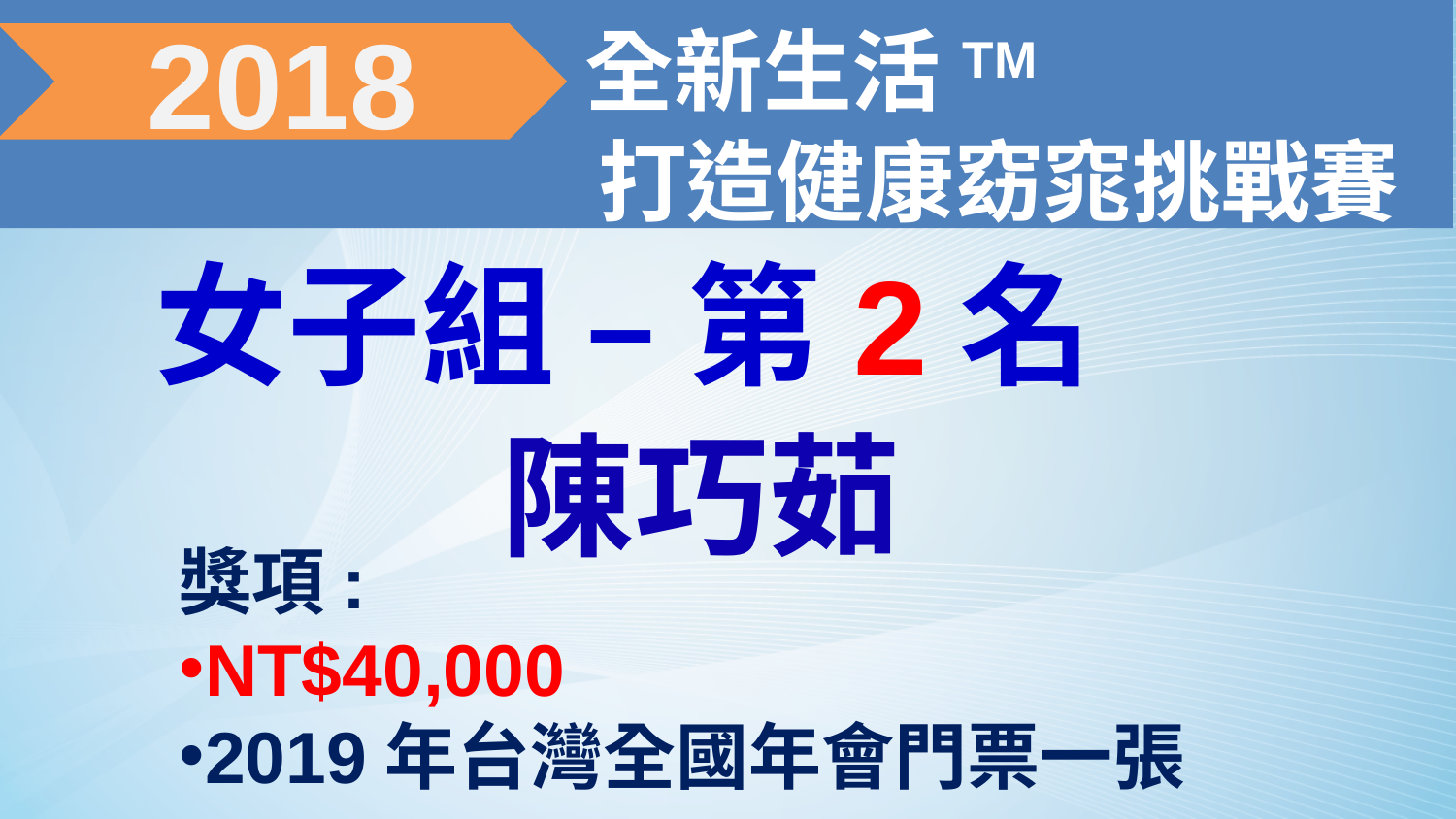

全新生活TM
                          打造健康窈窕挑戰賽
2018
女子組 – 第2名
陳巧茹
獎項:
NT$40,000
2019年台灣全國年會門票一張